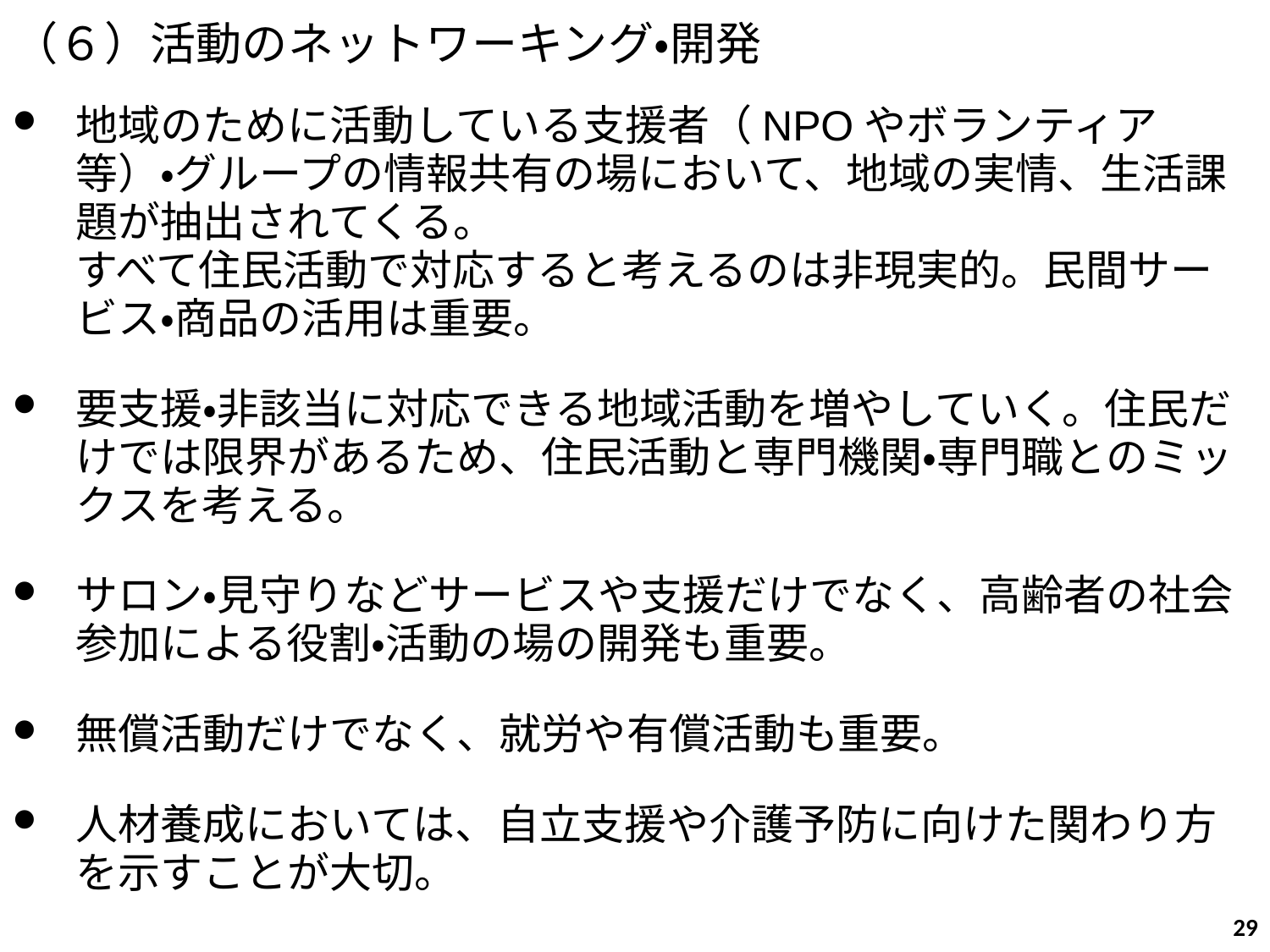

（６）活動のネットワーキング・開発
地域のために活動している支援者（NPOやボランティア等）・グループの情報共有の場において、地域の実情、生活課題が抽出されてくる。
すべて住民活動で対応すると考えるのは非現実的。民間サービス・商品の活用は重要。

要支援・非該当に対応できる地域活動を増やしていく。住民だけでは限界があるため、住民活動と専門機関・専門職とのミックスを考える。

サロン・見守りなどサービスや支援だけでなく、高齢者の社会参加による役割・活動の場の開発も重要。

無償活動だけでなく、就労や有償活動も重要。

人材養成においては、自立支援や介護予防に向けた関わり方を示すことが大切。
29